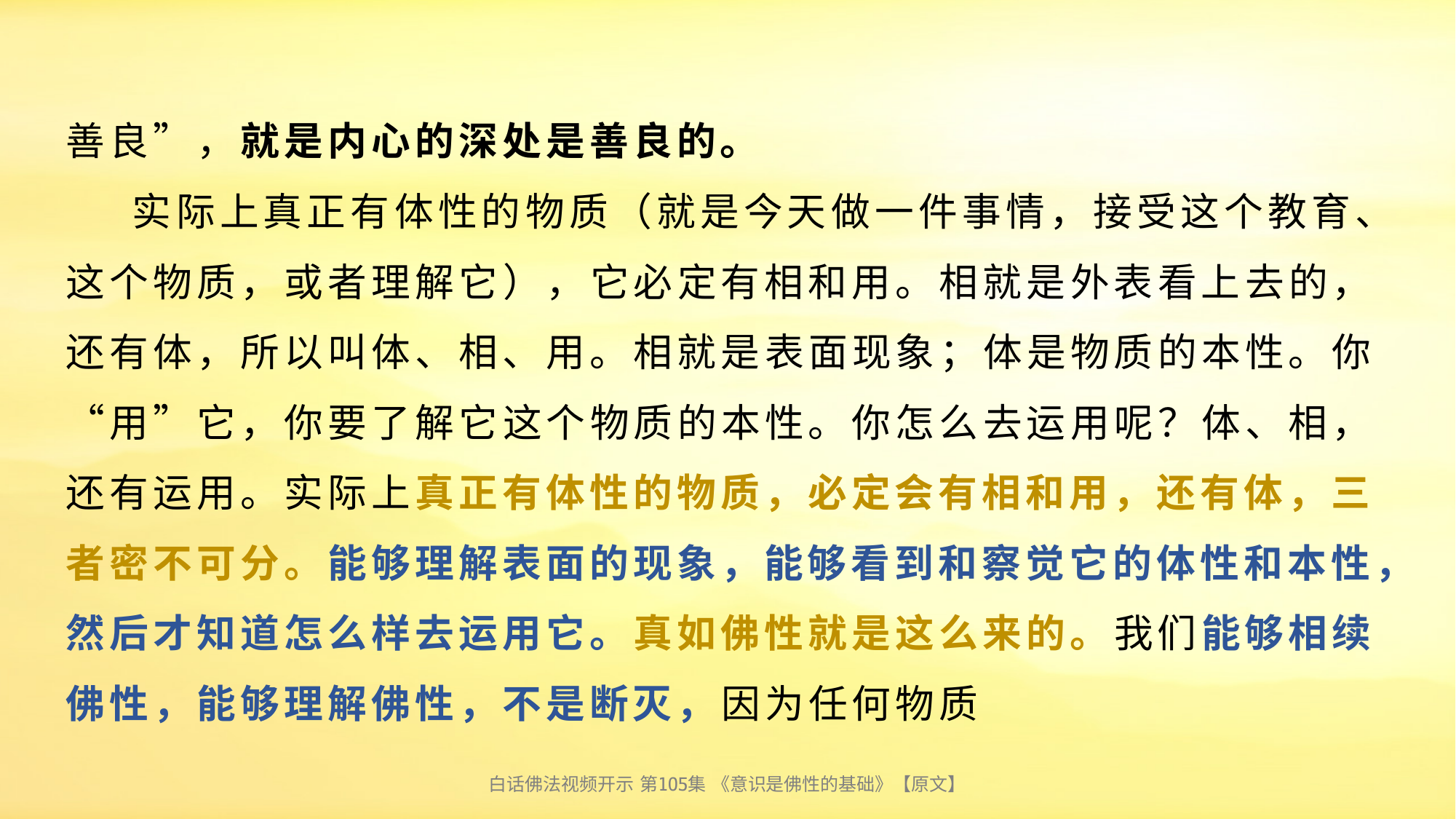

# 善良”，就是内心的深处是善良的。 实际上真正有体性的物质（就是今天做一件事情，接受这个教育、这个物质，或者理解它），它必定有相和用。相就是外表看上去的，还有体，所以叫体、相、用。相就是表面现象；体是物质的本性。你“用”它，你要了解它这个物质的本性。你怎么去运用呢？体、相，还有运用。实际上真正有体性的物质，必定会有相和用，还有体，三者密不可分。能够理解表面的现象，能够看到和察觉它的体性和本性，然后才知道怎么样去运用它。真如佛性就是这么来的。我们能够相续佛性，能够理解佛性，不是断灭，因为任何物质
白话佛法视频开示 第105集 《意识是佛性的基础》【原文】